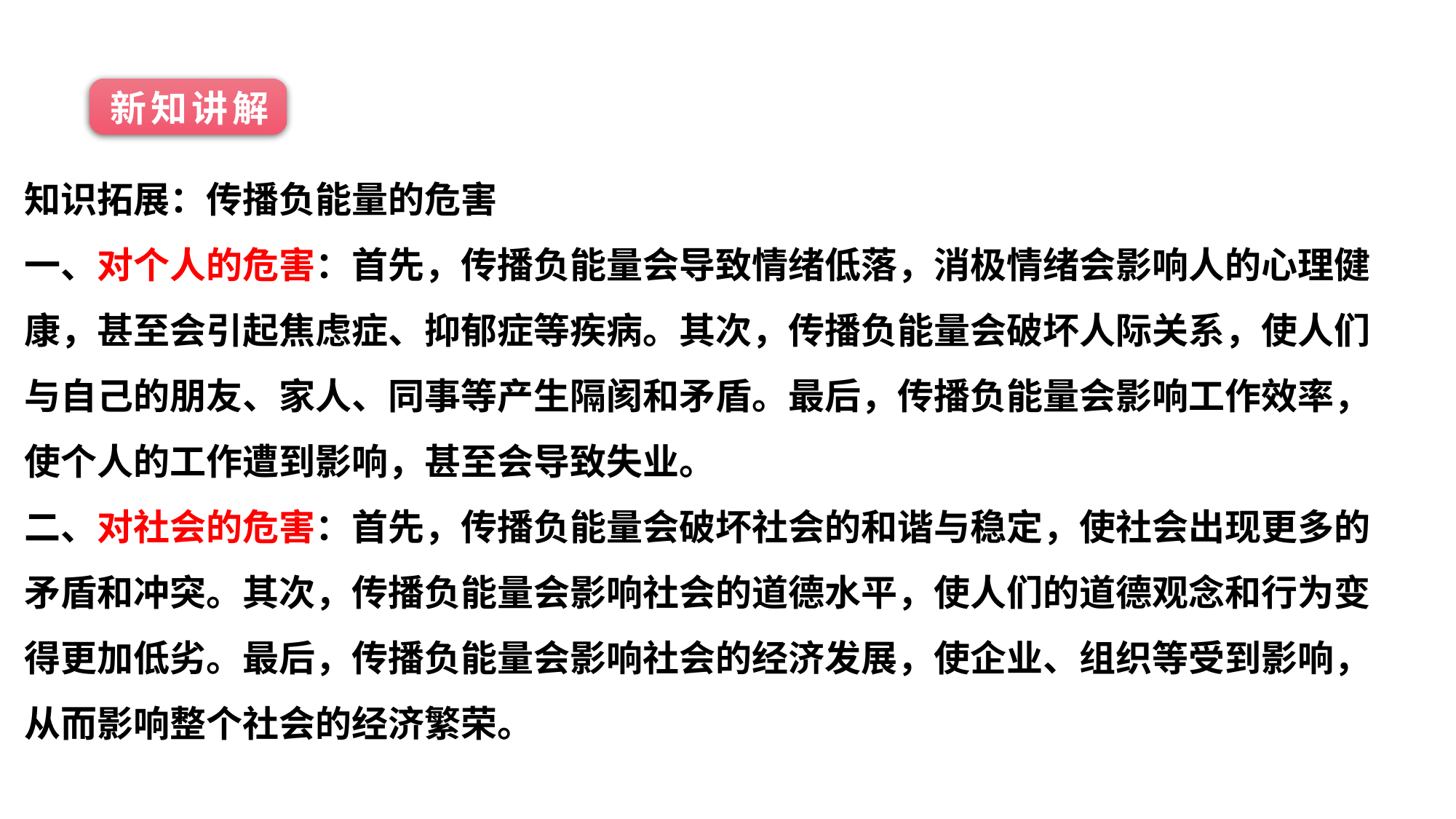

# 新知讲解
知识拓展：传播负能量的危害
一、对个人的危害：首先，传播负能量会导致情绪低落，消极情绪会影响人的心理健康，甚至会引起焦虑症、抑郁症等疾病。其次，传播负能量会破坏人际关系，使人们与自己的朋友、家人、同事等产生隔阂和矛盾。最后，传播负能量会影响工作效率，使个人的工作遭到影响，甚至会导致失业。
二、对社会的危害：首先，传播负能量会破坏社会的和谐与稳定，使社会出现更多的矛盾和冲突。其次，传播负能量会影响社会的道德水平，使人们的道德观念和行为变得更加低劣。最后，传播负能量会影响社会的经济发展，使企业、组织等受到影响，从而影响整个社会的经济繁荣。